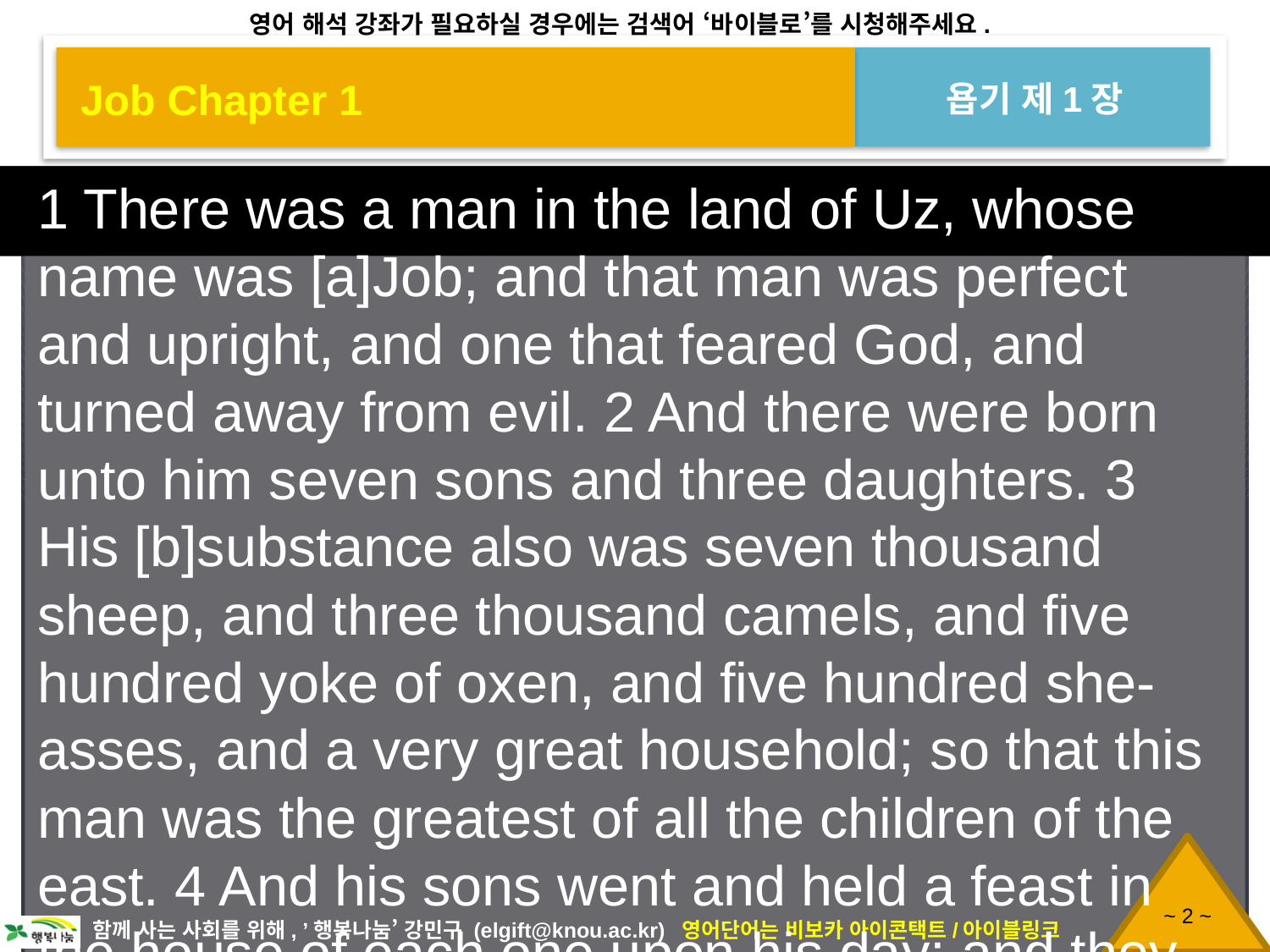

Job Chapter 1
욥기 제1장
1 There was a man in the land of Uz, whose name was [a]Job; and that man was perfect and upright, and one that feared God, and turned away from evil. 2 And there were born unto him seven sons and three daughters. 3 His [b]substance also was seven thousand sheep, and three thousand camels, and five hundred yoke of oxen, and five hundred she-asses, and a very great household; so that this man was the greatest of all the children of the east. 4 And his sons went and held a feast in the house of each one upon his day; and they sent and called for